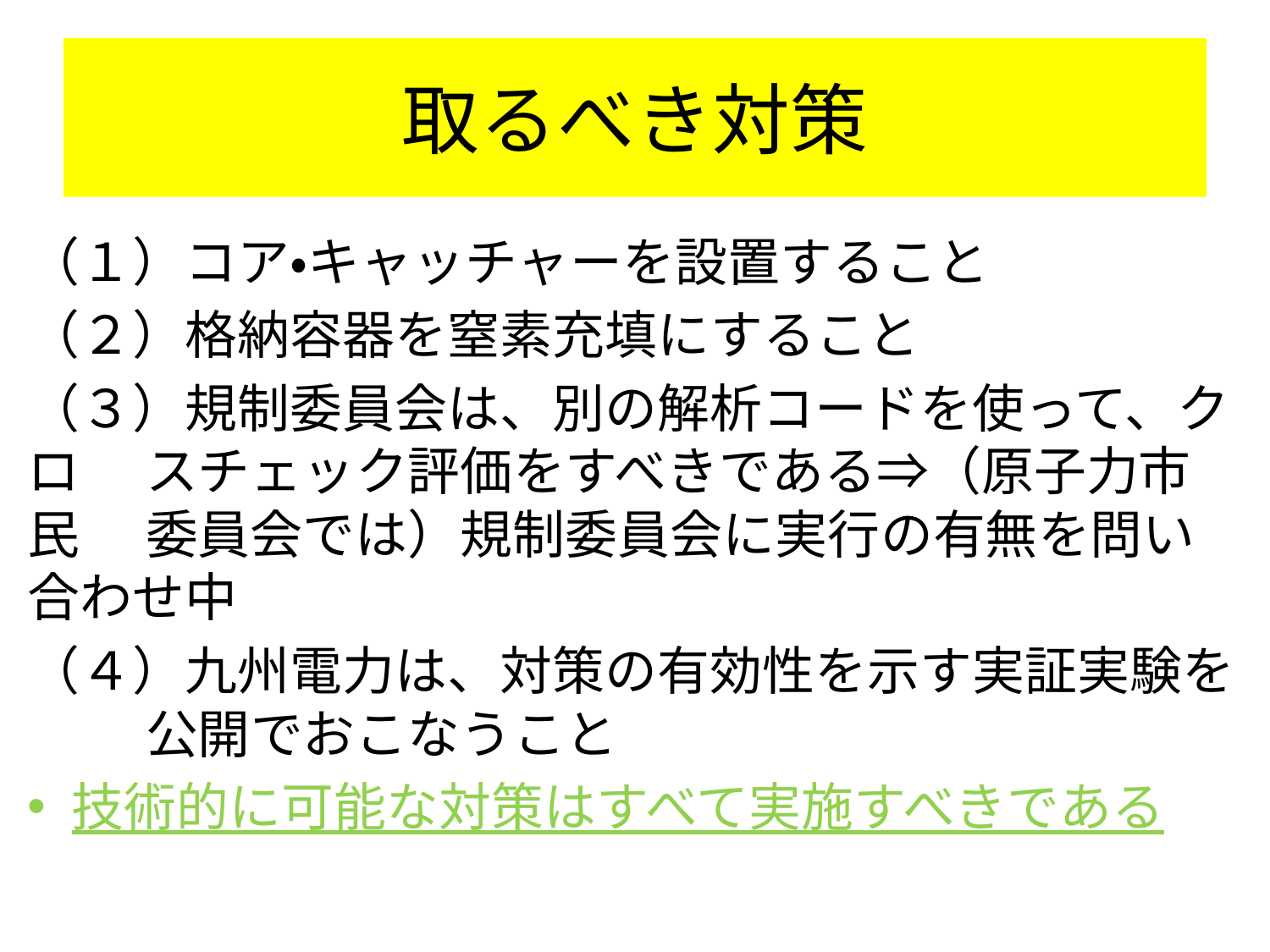

# 取るべき対策
（１）コア・キャッチャーを設置すること
（２）格納容器を窒素充填にすること
（３）規制委員会は、別の解析コードを使って、クロ	スチェック評価をすべきである⇒（原子力市民	委員会では）規制委員会に実行の有無を問い	合わせ中
（４）九州電力は、対策の有効性を示す実証実験を	公開でおこなうこと
技術的に可能な対策はすべて実施すべきである